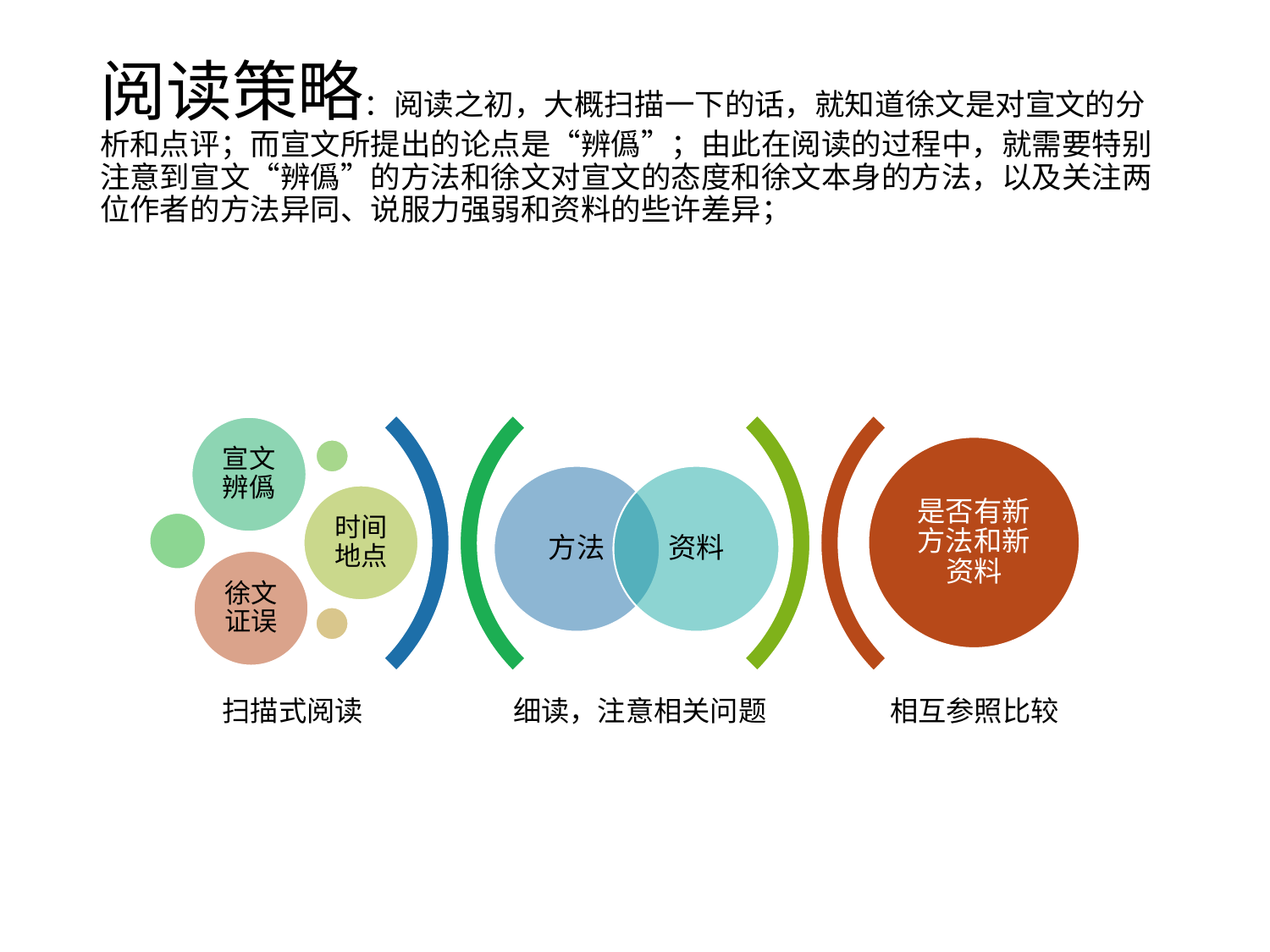

# 阅读策略：阅读之初，大概扫描一下的话，就知道徐文是对宣文的分析和点评；而宣文所提出的论点是“辨僞”；由此在阅读的过程中，就需要特别注意到宣文“辨僞”的方法和徐文对宣文的态度和徐文本身的方法，以及关注两位作者的方法异同、说服力强弱和资料的些许差异；
细读，注意相关问题
相互参照比较
方法
资料
宣文辨僞
时间地点
徐文证误
是否有新方法和新资料
扫描式阅读